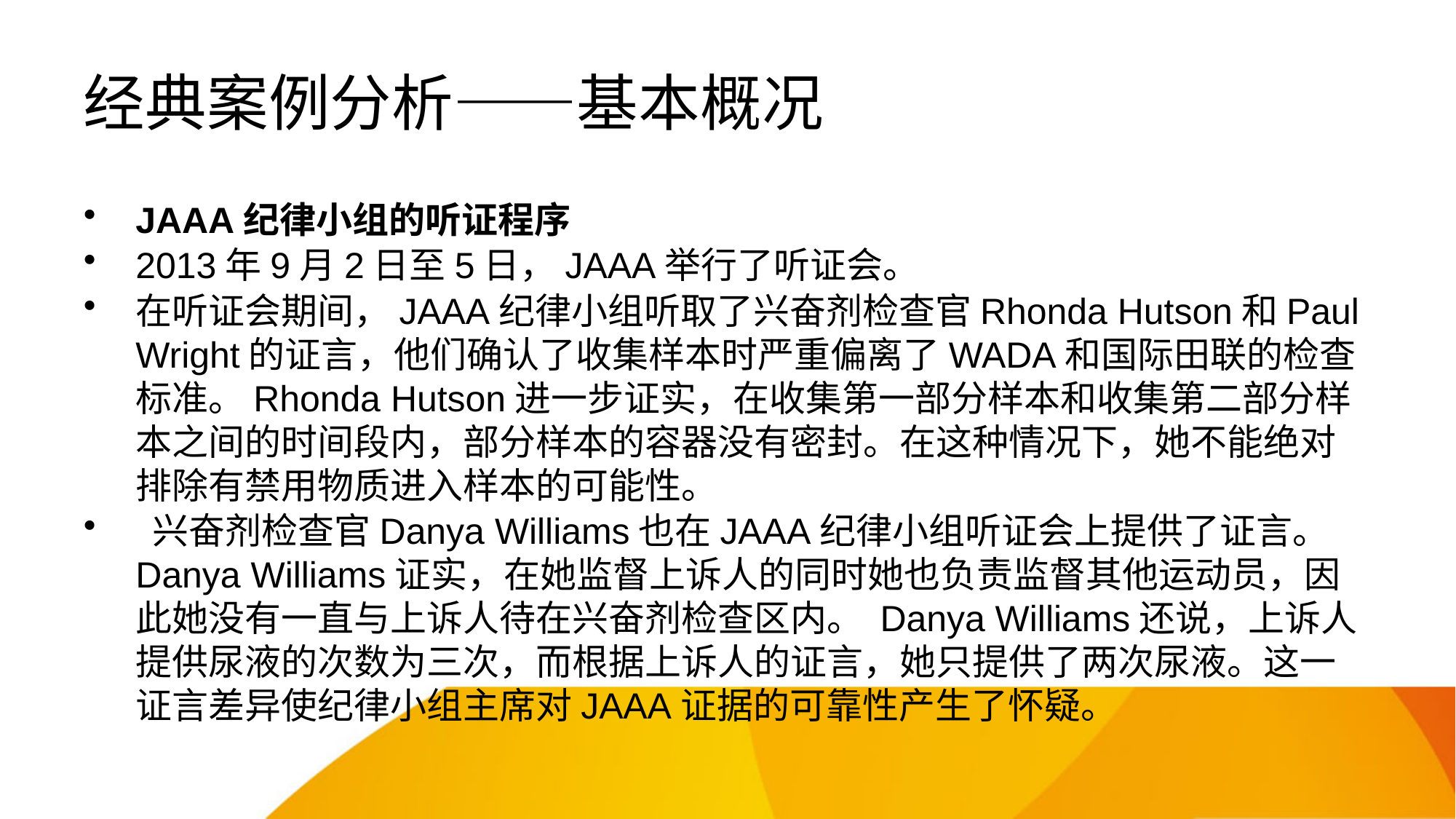

# 经典案例分析——基本概况
JAAA纪律小组的听证程序
2013年9月2日至5日，JAAA举行了听证会。
在听证会期间，JAAA纪律小组听取了兴奋剂检查官Rhonda Hutson和Paul Wright的证言，他们确认了收集样本时严重偏离了WADA和国际田联的检查标准。Rhonda Hutson进一步证实，在收集第一部分样本和收集第二部分样本之间的时间段内，部分样本的容器没有密封。在这种情况下，她不能绝对排除有禁用物质进入样本的可能性。
 兴奋剂检查官Danya Williams也在JAAA纪律小组听证会上提供了证言。 Danya Williams证实，在她监督上诉人的同时她也负责监督其他运动员，因此她没有一直与上诉人待在兴奋剂检查区内。 Danya Williams还说，上诉人提供尿液的次数为三次，而根据上诉人的证言，她只提供了两次尿液。这一证言差异使纪律小组主席对JAAA证据的可靠性产生了怀疑。